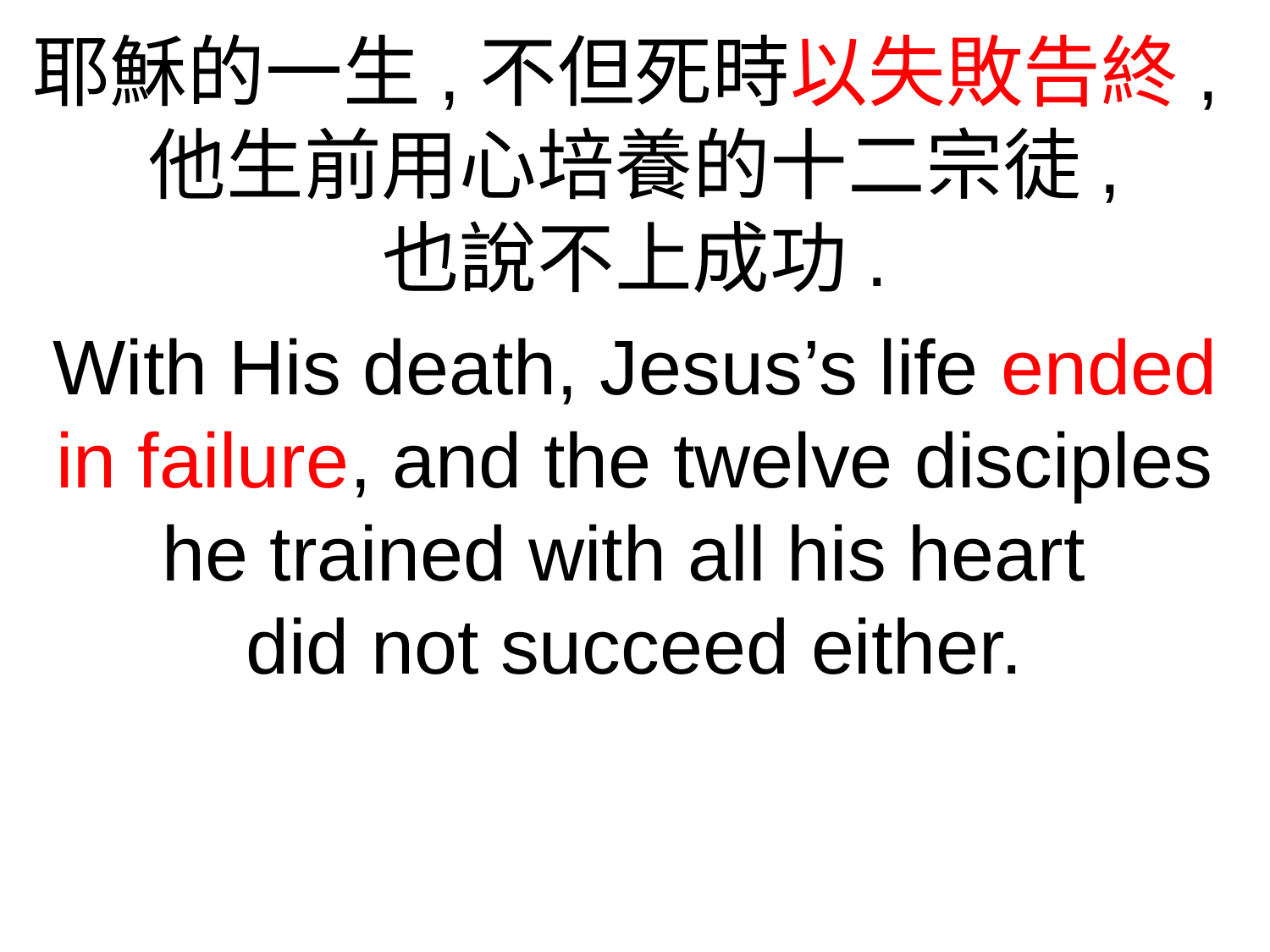

耶穌的一生,不但死時以失敗告終,他生前用心培養的十二宗徒,
也說不上成功.
With His death, Jesus’s life ended in failure, and the twelve disciples he trained with all his heart
did not succeed either.